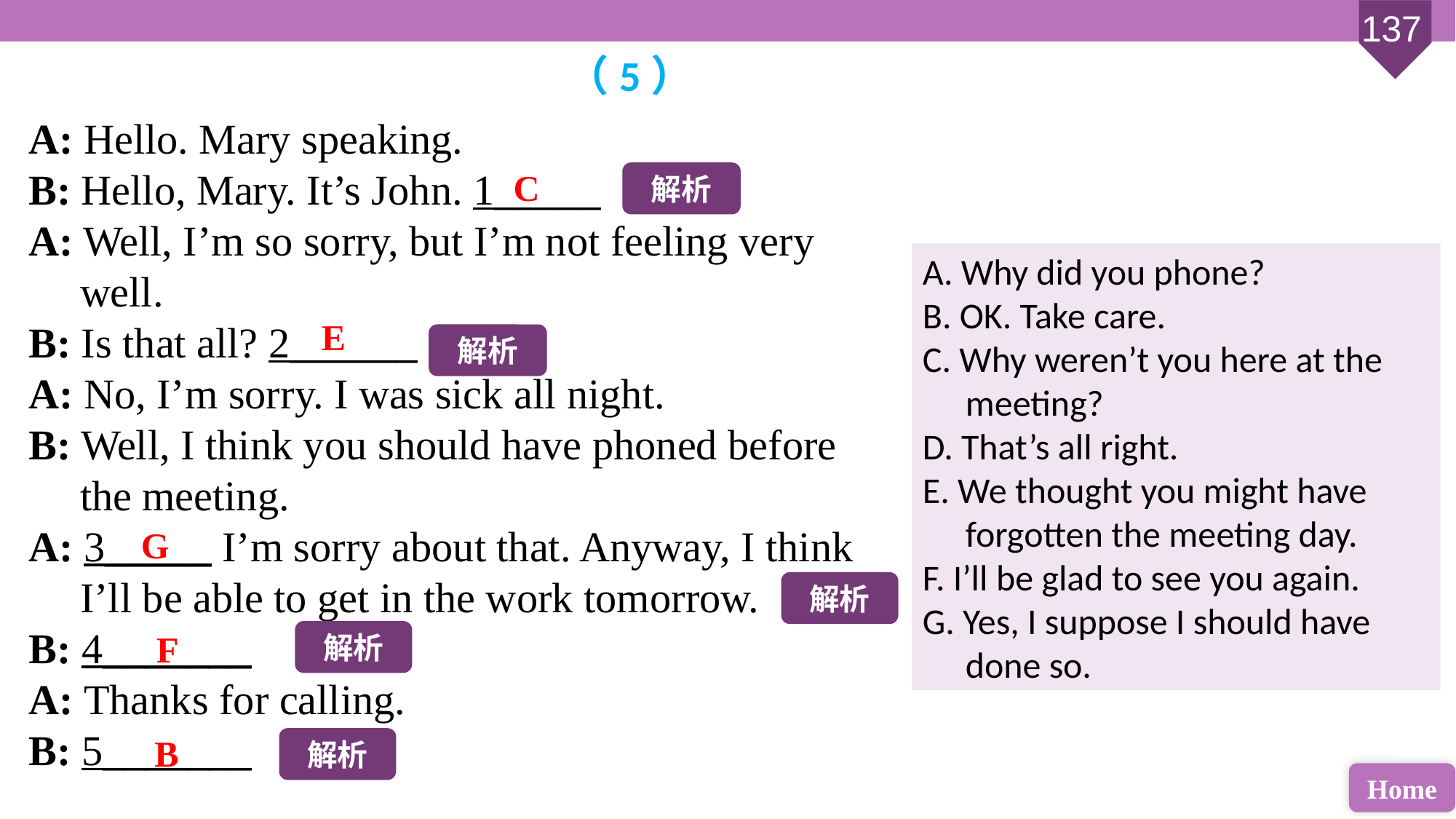

（5）
A: Hello. Mary speaking.
B: Hello, Mary. It’s John. 1_____
A: Well, I’m so sorry, but I’m not feeling very well.
B: Is that all? 2______
A: No, I’m sorry. I was sick all night.
B: Well, I think you should have phoned before the meeting.
A: 3_____ I’m sorry about that. Anyway, I think I’ll be able to get in the work tomorrow.
B: 4_______
A: Thanks for calling.
B: 5_______
C
解析
A. Why did you phone?
B. OK. Take care.
C. Why weren’t you here at the meeting?
D. That’s all right.
E. We thought you might have forgotten the meeting day.
F. I’ll be glad to see you again.
G. Yes, I suppose I should have done so.
E
解析
G
解析
F
解析
B
解析